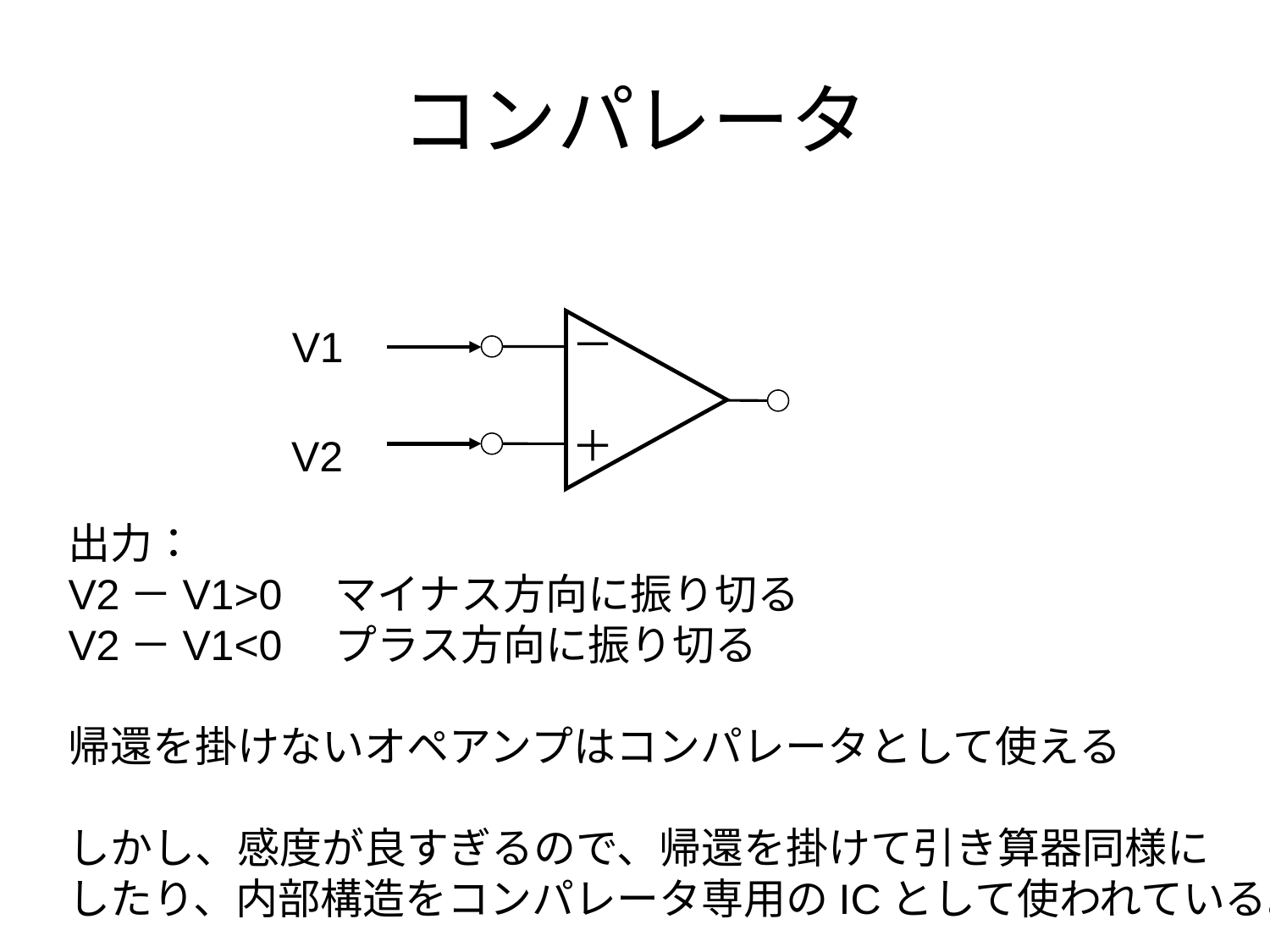

# コンパレータ
－

＋

V1
V2
出力：
V2－V1>0　マイナス方向に振り切る
V2－V1<0　プラス方向に振り切る

帰還を掛けないオペアンプはコンパレータとして使える

しかし、感度が良すぎるので、帰還を掛けて引き算器同様に
したり、内部構造をコンパレータ専用のICとして使われている。